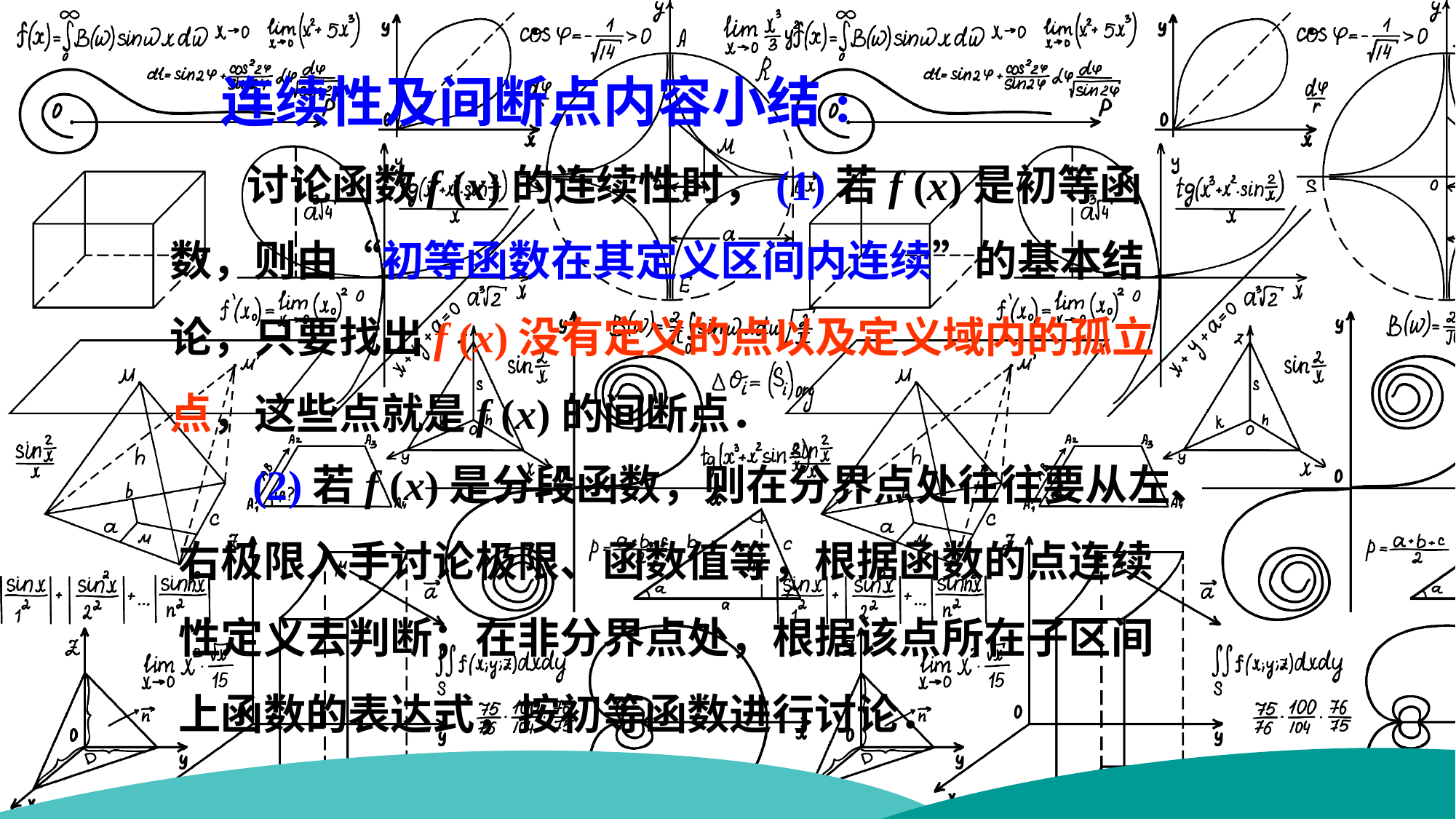

连续性及间断点内容小结:
       讨论函数f (x)的连续性时，(1)若f (x)是初等函数，则由“初等函数在其定义区间内连续”的基本结论，只要找出f (x)没有定义的点以及定义域内的孤立点，这些点就是f (x)的间断点．
       (2)若f (x)是分段函数，则在分界点处往往要从左、右极限入手讨论极限、函数值等，根据函数的点连续性定义去判断；在非分界点处，根据该点所在子区间上函数的表达式，按初等函数进行讨论．